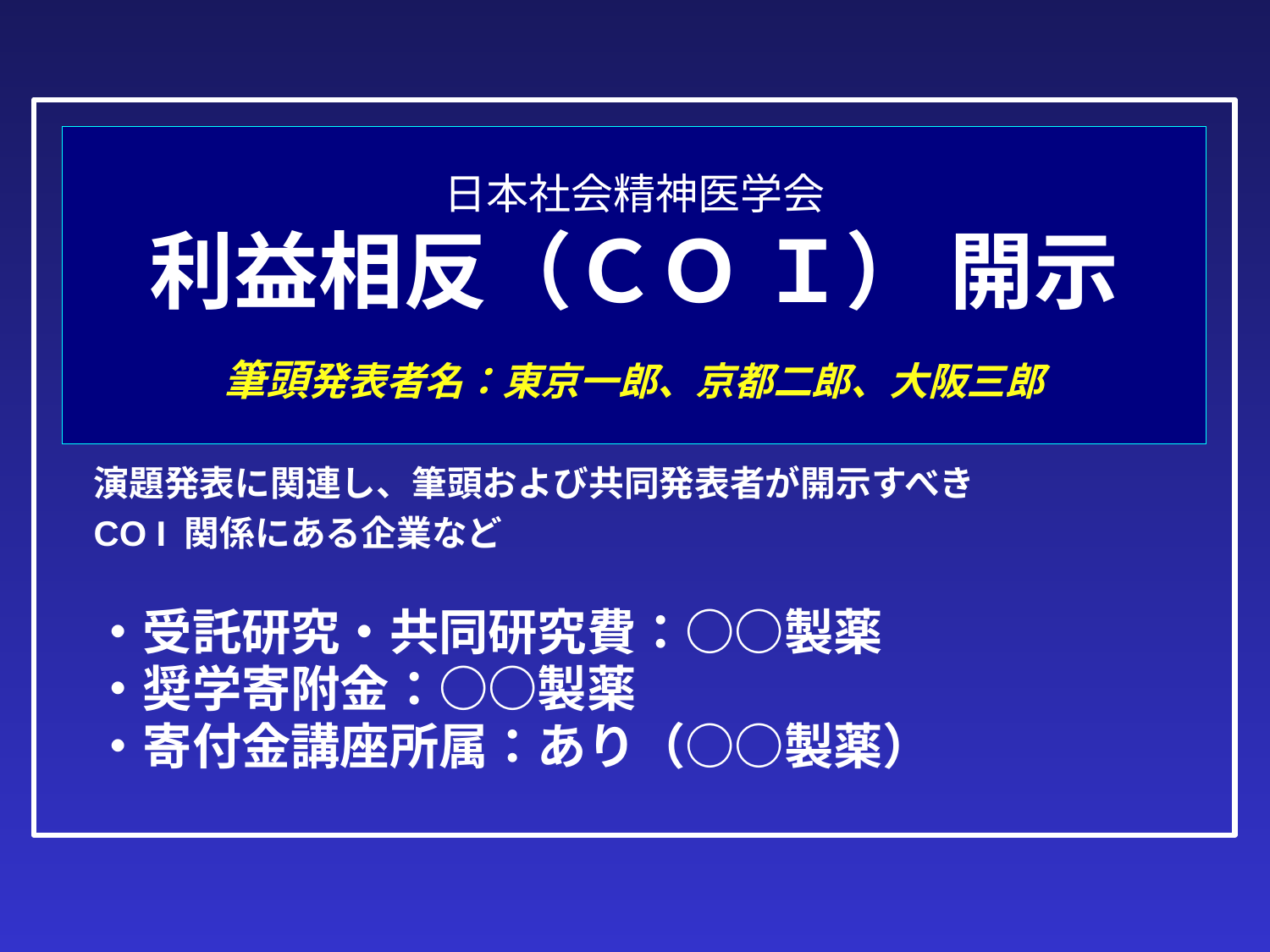

# 日本社会精神医学会 利益相反（ＣＯ Ｉ） 開示 　 筆頭発表者名：東京一郎、京都二郎、大阪三郎
演題発表に関連し、筆頭および共同発表者が開示すべき
CO I 関係にある企業など

・受託研究・共同研究費：○○製薬
・奨学寄附金：○○製薬
・寄付金講座所属：あり（○○製薬）